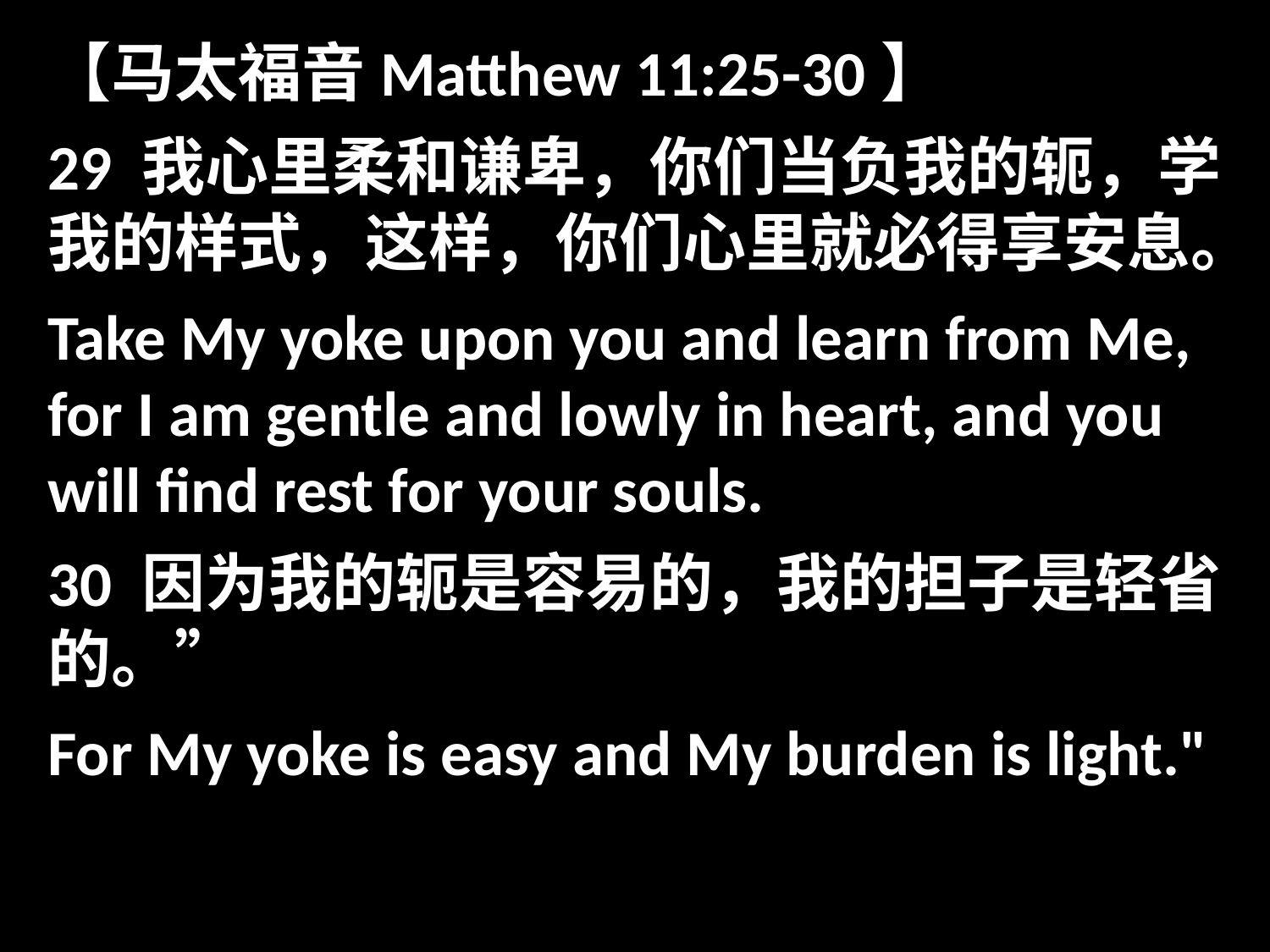

【马太福音Matthew 11:25-30】
29 我心里柔和谦卑，你们当负我的轭，学我的样式，这样，你们心里就必得享安息。
Take My yoke upon you and learn from Me, for I am gentle and lowly in heart, and you will find rest for your souls.
30 因为我的轭是容易的，我的担子是轻省的。”
For My yoke is easy and My burden is light."